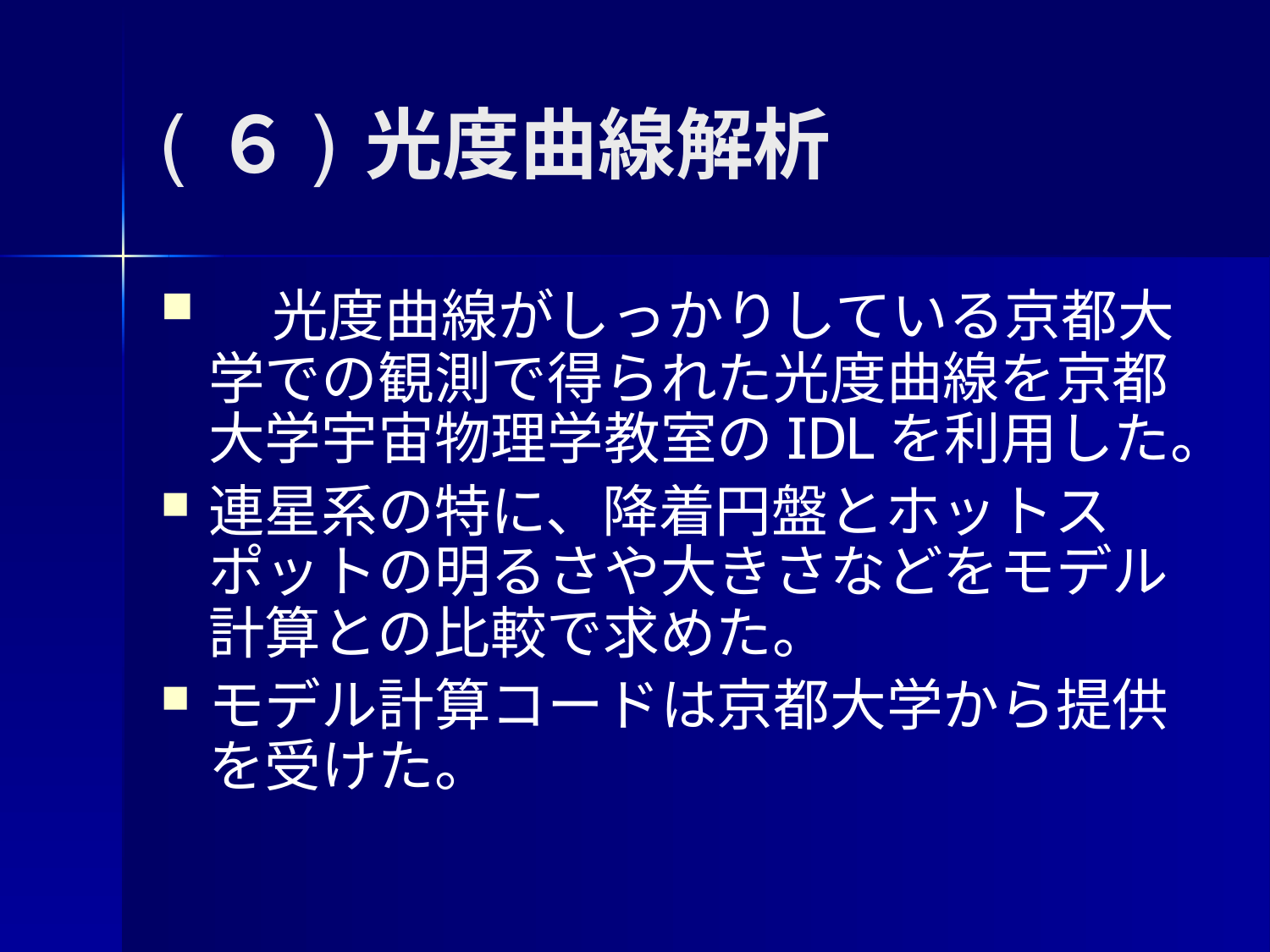

# (６)光度曲線解析
　光度曲線がしっかりしている京都大学での観測で得られた光度曲線を京都大学宇宙物理学教室のIDLを利用した。
連星系の特に、降着円盤とホットスポットの明るさや大きさなどをモデル計算との比較で求めた。
モデル計算コードは京都大学から提供を受けた。